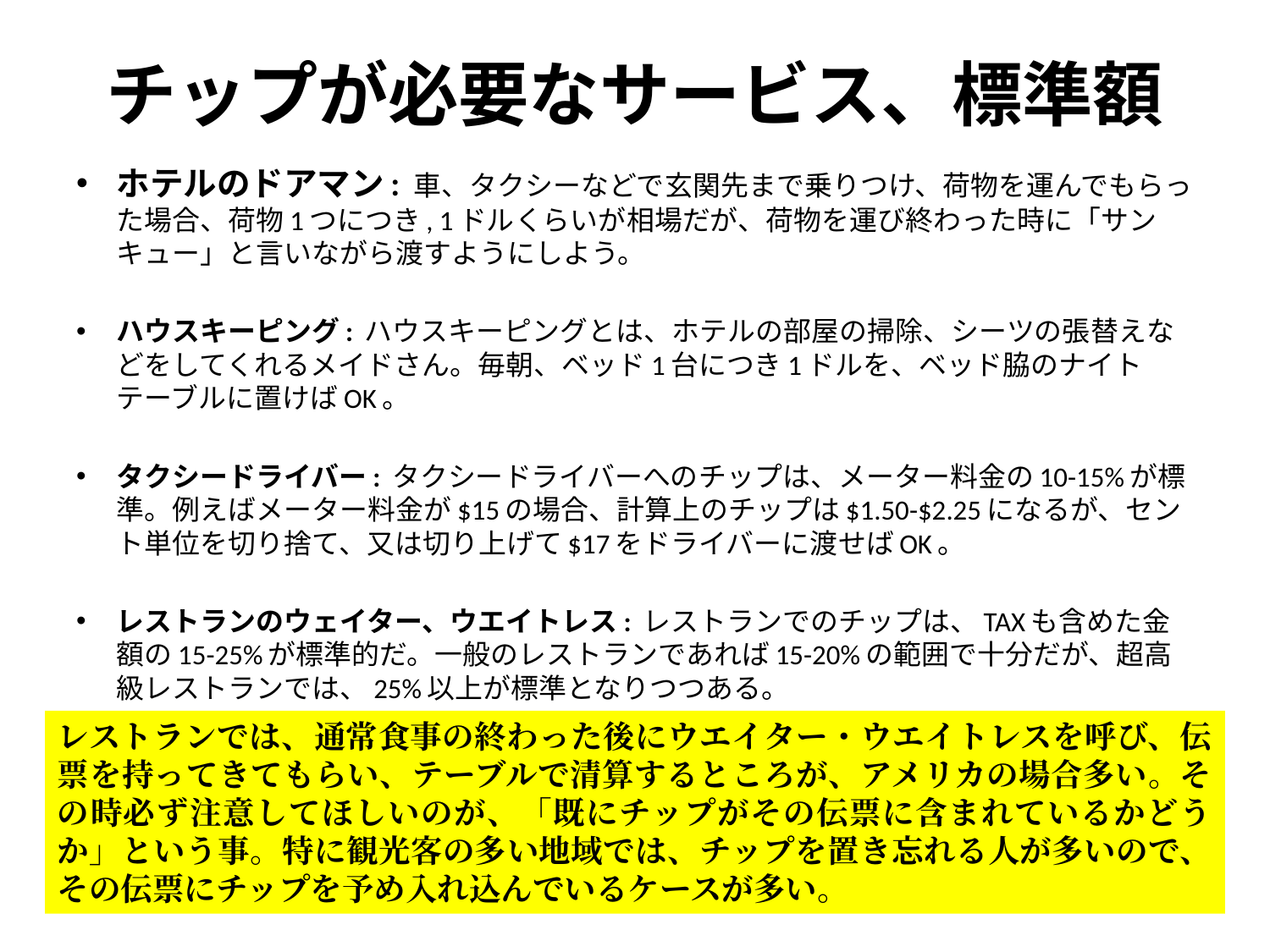

# チップが必要なサービス、標準額
ホテルのドアマン: 車、タクシーなどで玄関先まで乗りつけ、荷物を運んでもらった場合、荷物1つにつき, 1ドルくらいが相場だが、荷物を運び終わった時に「サンキュー」と言いながら渡すようにしよう。

ハウスキーピング: ハウスキーピングとは、ホテルの部屋の掃除、シーツの張替えなどをしてくれるメイドさん。毎朝、ベッド1台につき1ドルを、ベッド脇のナイトテーブルに置けばOK。

タクシードライバー: タクシードライバーへのチップは、メーター料金の10-15%が標準。例えばメーター料金が$15の場合、計算上のチップは$1.50-$2.25になるが、セント単位を切り捨て、又は切り上げて$17をドライバーに渡せばOK。

レストランのウェイター、ウエイトレス: レストランでのチップは、TAXも含めた金額の15-25%が標準的だ。一般のレストランであれば15-20%の範囲で十分だが、超高級レストランでは、25%以上が標準となりつつある。

レストランでは、通常食事の終わった後にウエイター・ウエイトレスを呼び、伝票を持ってきてもらい、テーブルで清算するところが、アメリカの場合多い。その時必ず注意してほしいのが、「既にチップがその伝票に含まれているかどうか」という事。特に観光客の多い地域では、チップを置き忘れる人が多いので、その伝票にチップを予め入れ込んでいるケースが多い。
レストランでは、通常食事の終わった後にウエイター・ウエイトレスを呼び、伝票を持ってきてもらい、テーブルで清算するところが、アメリカの場合多い。その時必ず注意してほしいのが、「既にチップがその伝票に含まれているかどうか」という事。特に観光客の多い地域では、チップを置き忘れる人が多いので、その伝票にチップを予め入れ込んでいるケースが多い。